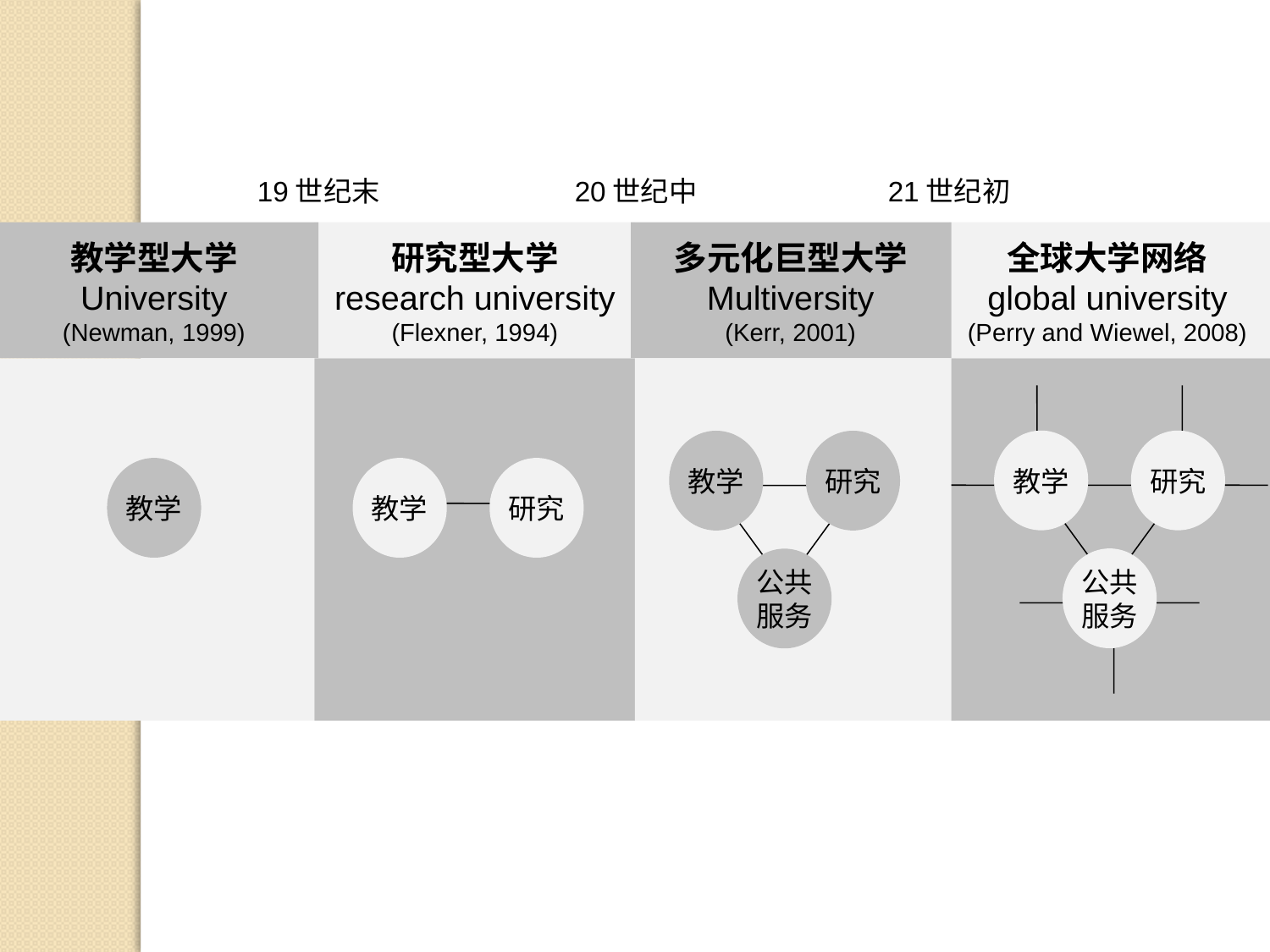

19世纪末
20世纪中
21世纪初

教学型大学
University
(Newman, 1999)
研究型大学
research university
(Flexner, 1994)
多元化巨型大学
Multiversity
(Kerr, 2001)
全球大学网络
global university
(Perry and Wiewel, 2008)

教学
研究
教学
研究
教学
教学
研究

公共
服务
公共
服务